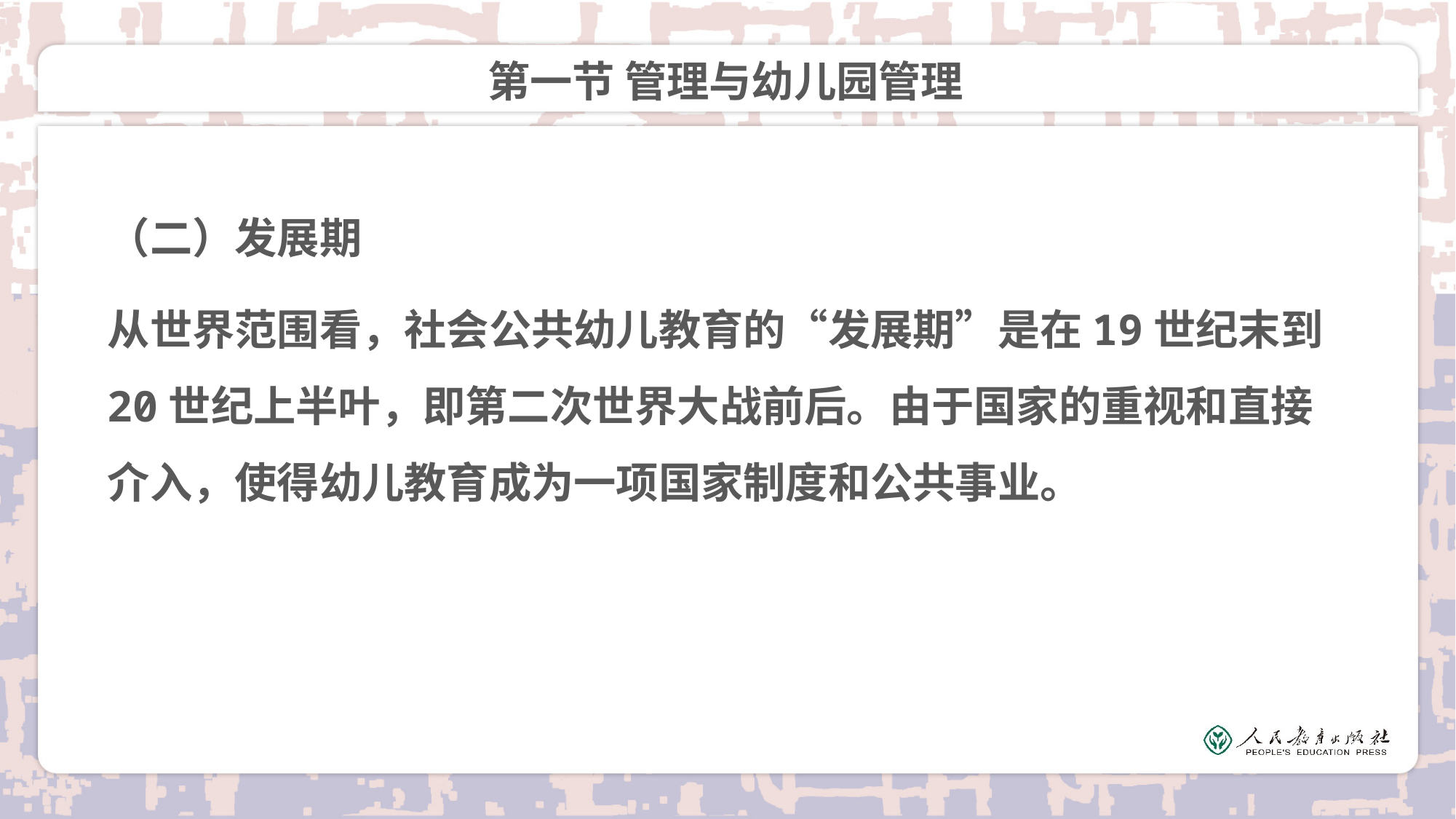

# 第一节 管理与幼儿园管理
（二）发展期
从世界范围看，社会公共幼儿教育的“发展期”是在19世纪末到20世纪上半叶，即第二次世界大战前后。由于国家的重视和直接介入，使得幼儿教育成为一项国家制度和公共事业。